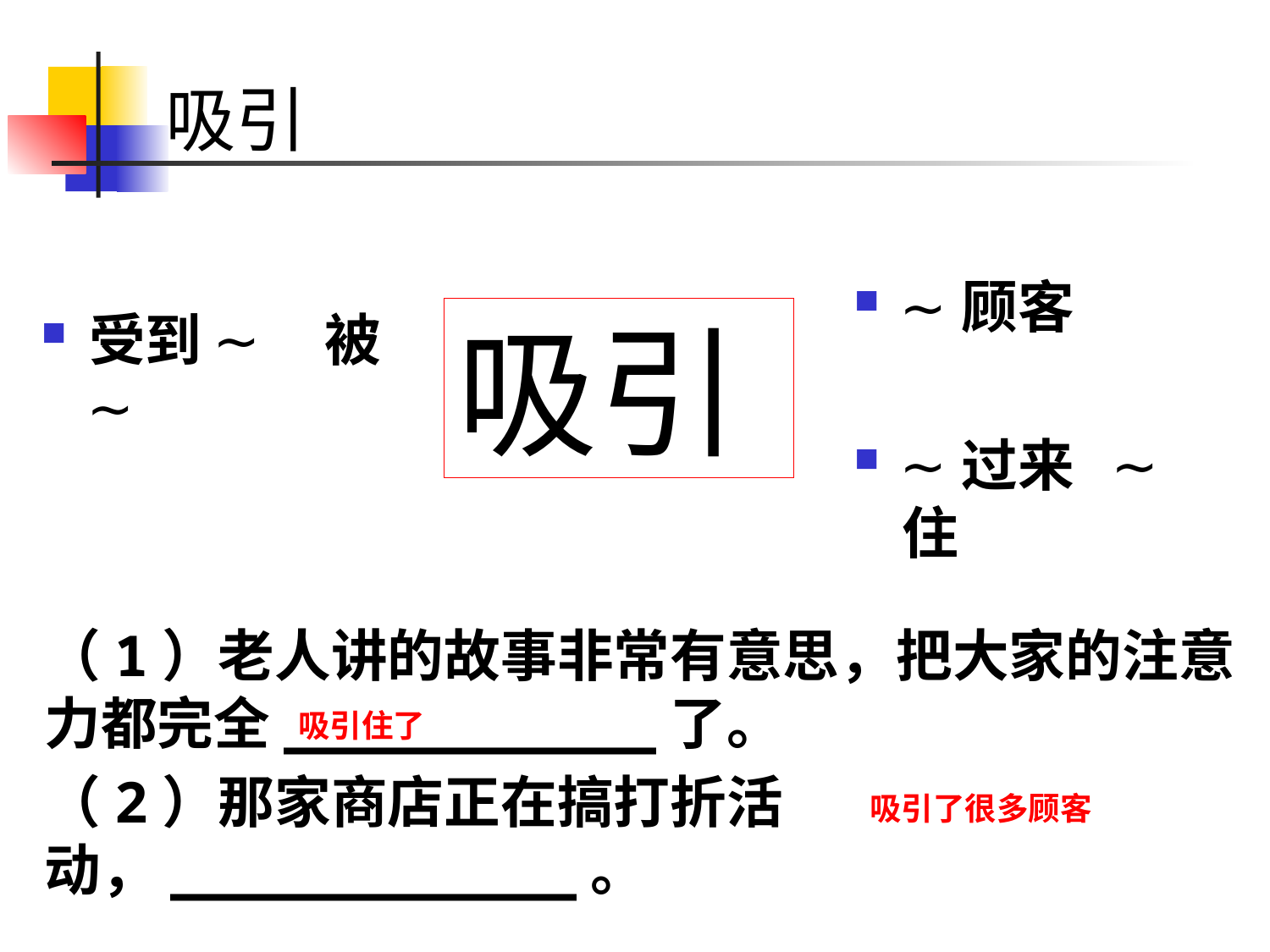

# 吸引
~顾客

~过来  ~住
受到~   被~
吸引
（1）老人讲的故事非常有意思，把大家的注意力都完全___________了。
（2）那家商店正在搞打折活动，____________。
吸引住了
吸引了很多顾客